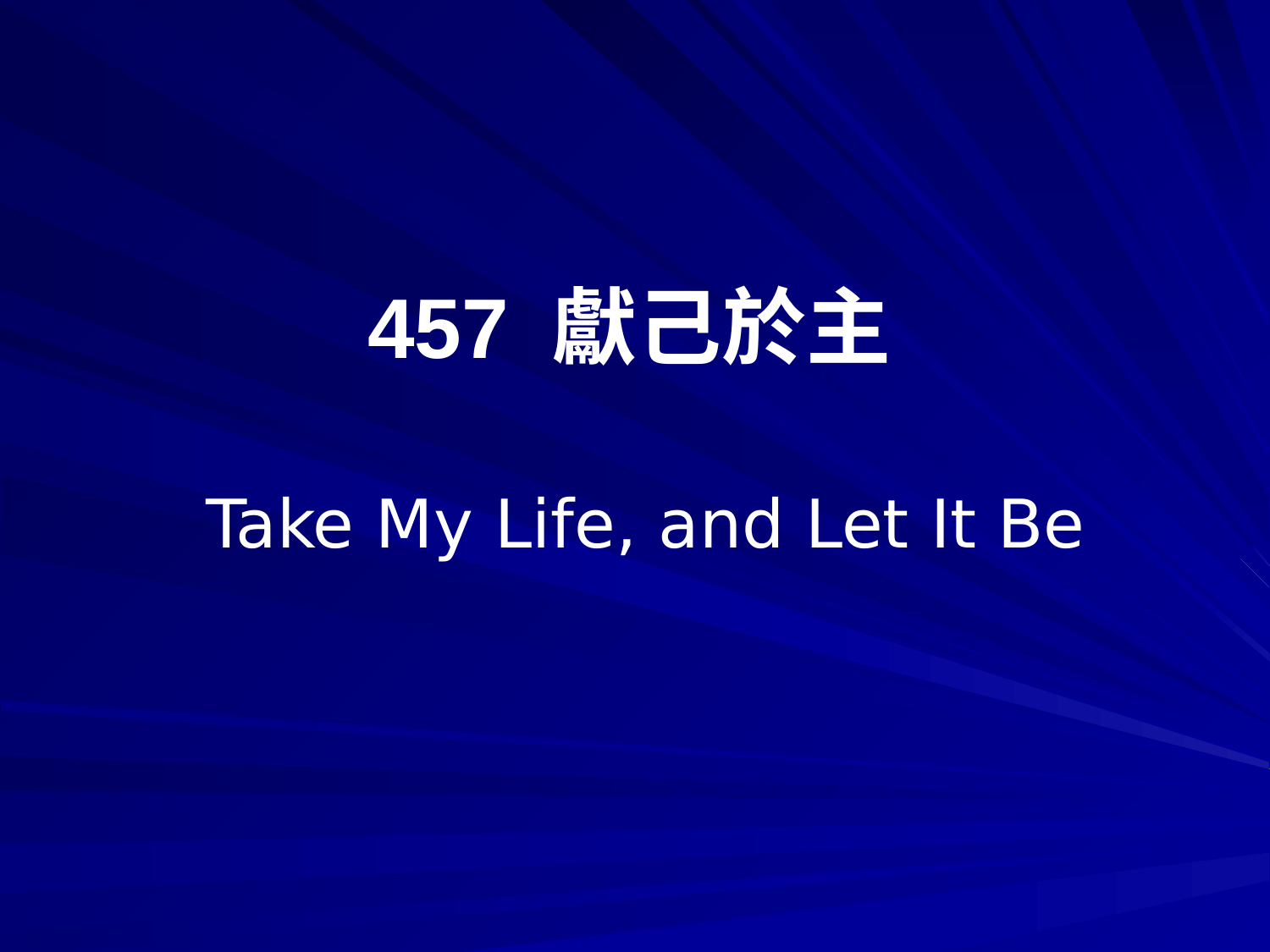

# 457 獻己於主 Take My Life, and Let It Be